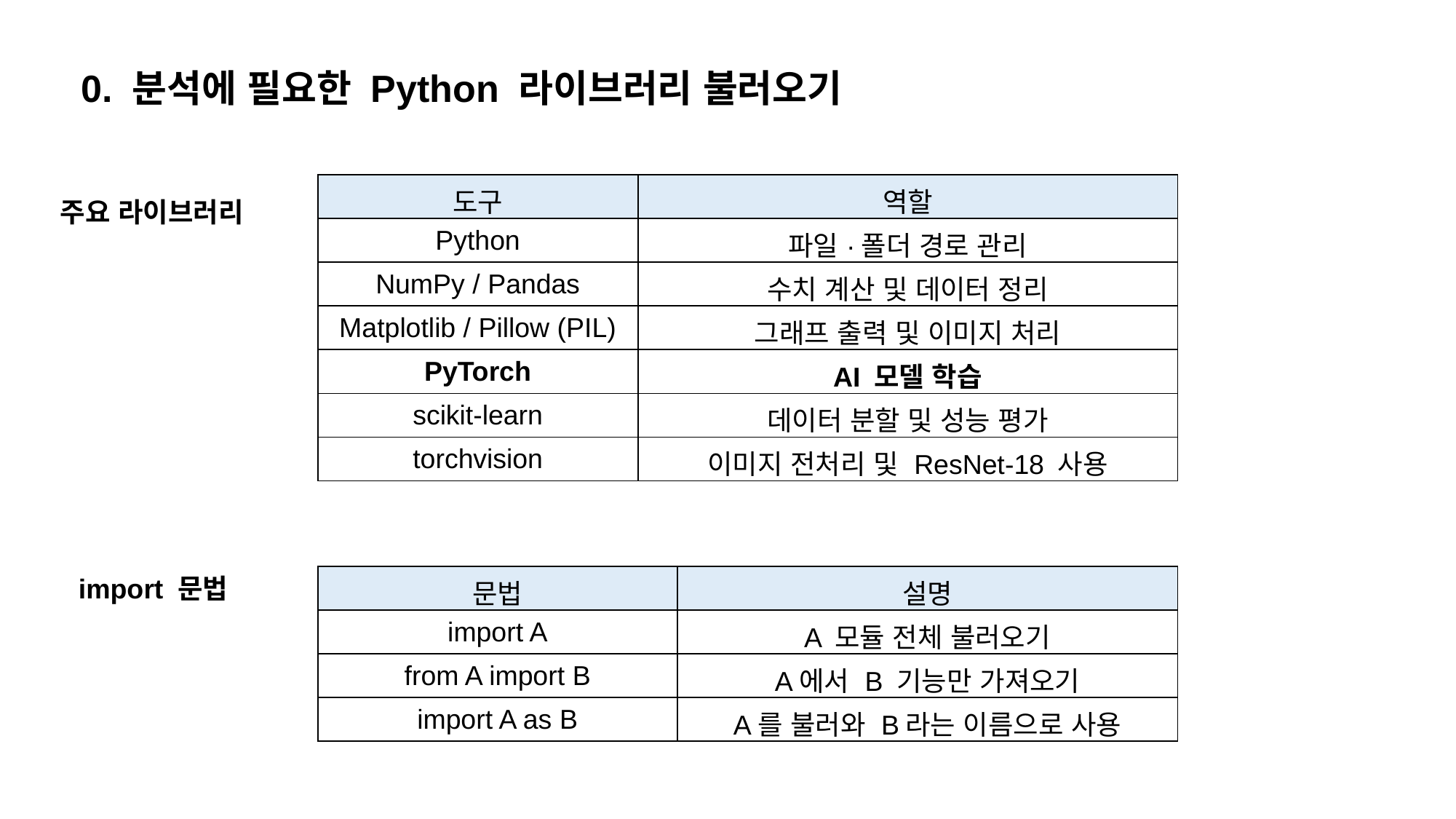

0. 분석에 필요한 Python 라이브러리 불러오기
| 도구 | 역할 |
| --- | --- |
| Python | 파일·폴더 경로 관리 |
| NumPy / Pandas | 수치 계산 및 데이터 정리 |
| Matplotlib / Pillow (PIL) | 그래프 출력 및 이미지 처리 |
| PyTorch | AI 모델 학습 |
| scikit-learn | 데이터 분할 및 성능 평가 |
| torchvision | 이미지 전처리 및 ResNet-18 사용 |
주요 라이브러리
import 문법
| 문법 | 설명 |
| --- | --- |
| import A | A 모듈 전체 불러오기 |
| from A import B | A에서 B 기능만 가져오기 |
| import A as B | A를 불러와 B라는 이름으로 사용 |